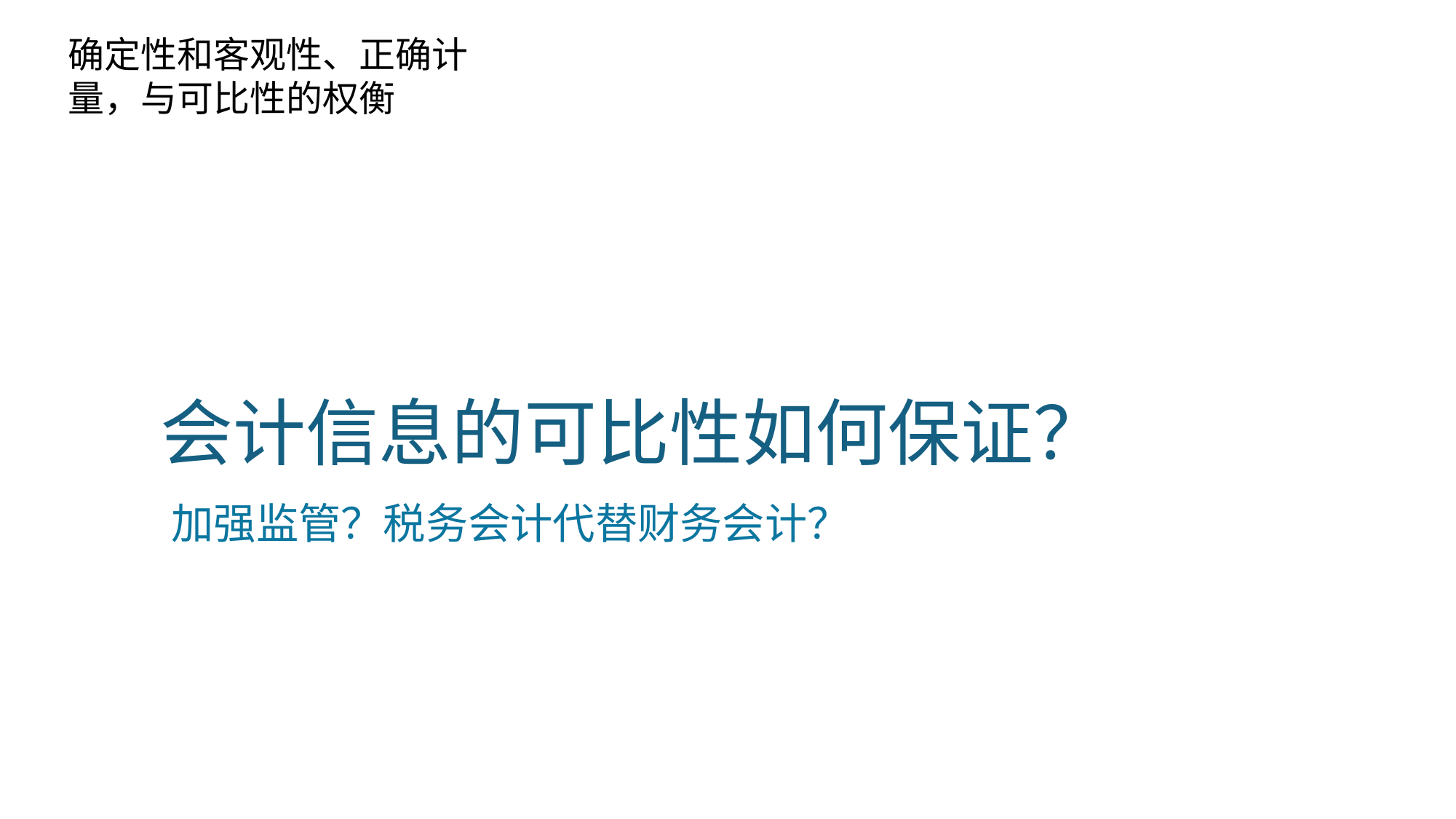

确定性和客观性、正确计量，与可比性的权衡
会计信息的可比性如何保证？
加强监管？税务会计代替财务会计？